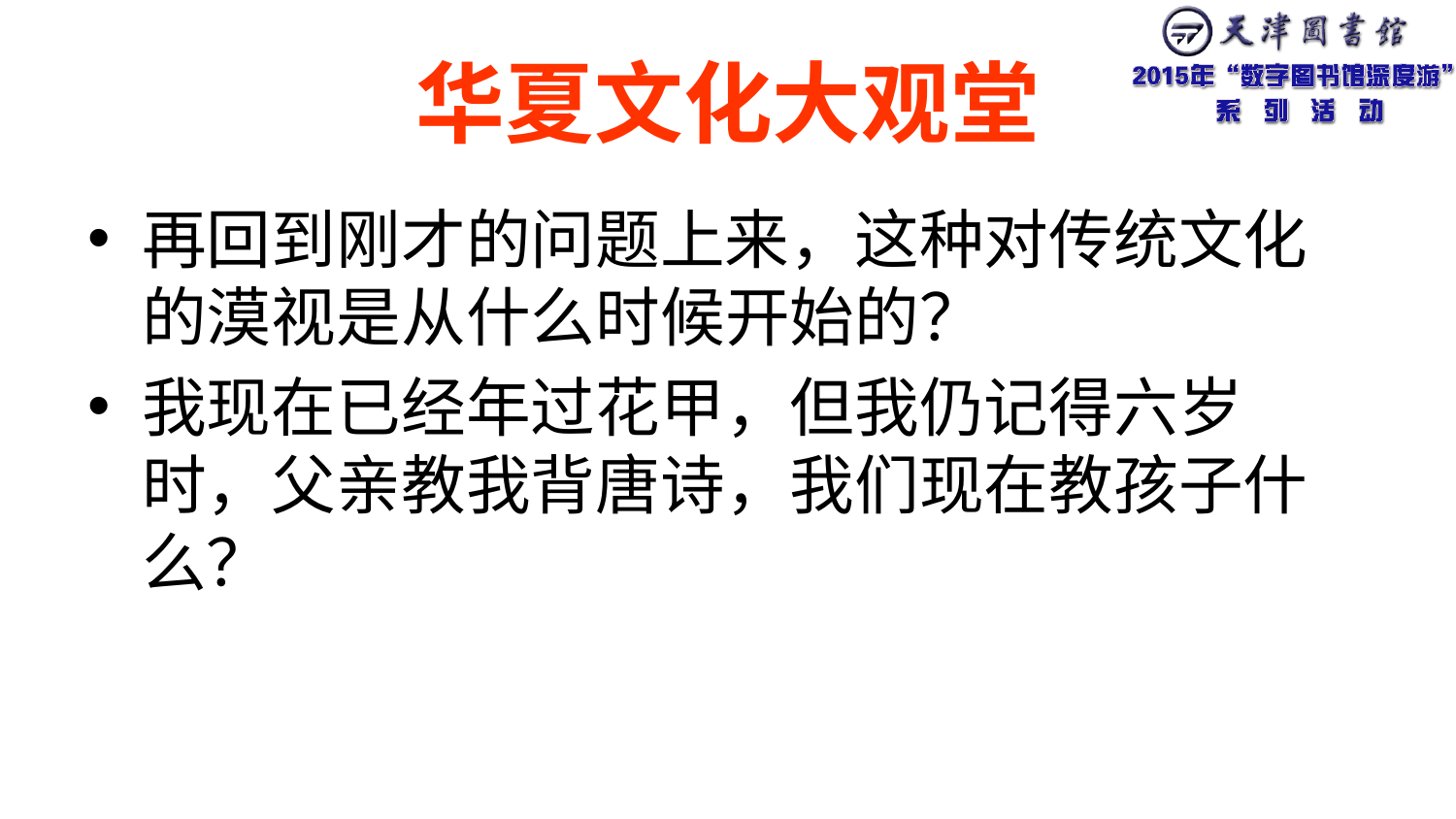

# 华夏文化大观堂
再回到刚才的问题上来，这种对传统文化的漠视是从什么时候开始的？
我现在已经年过花甲，但我仍记得六岁时，父亲教我背唐诗，我们现在教孩子什么？